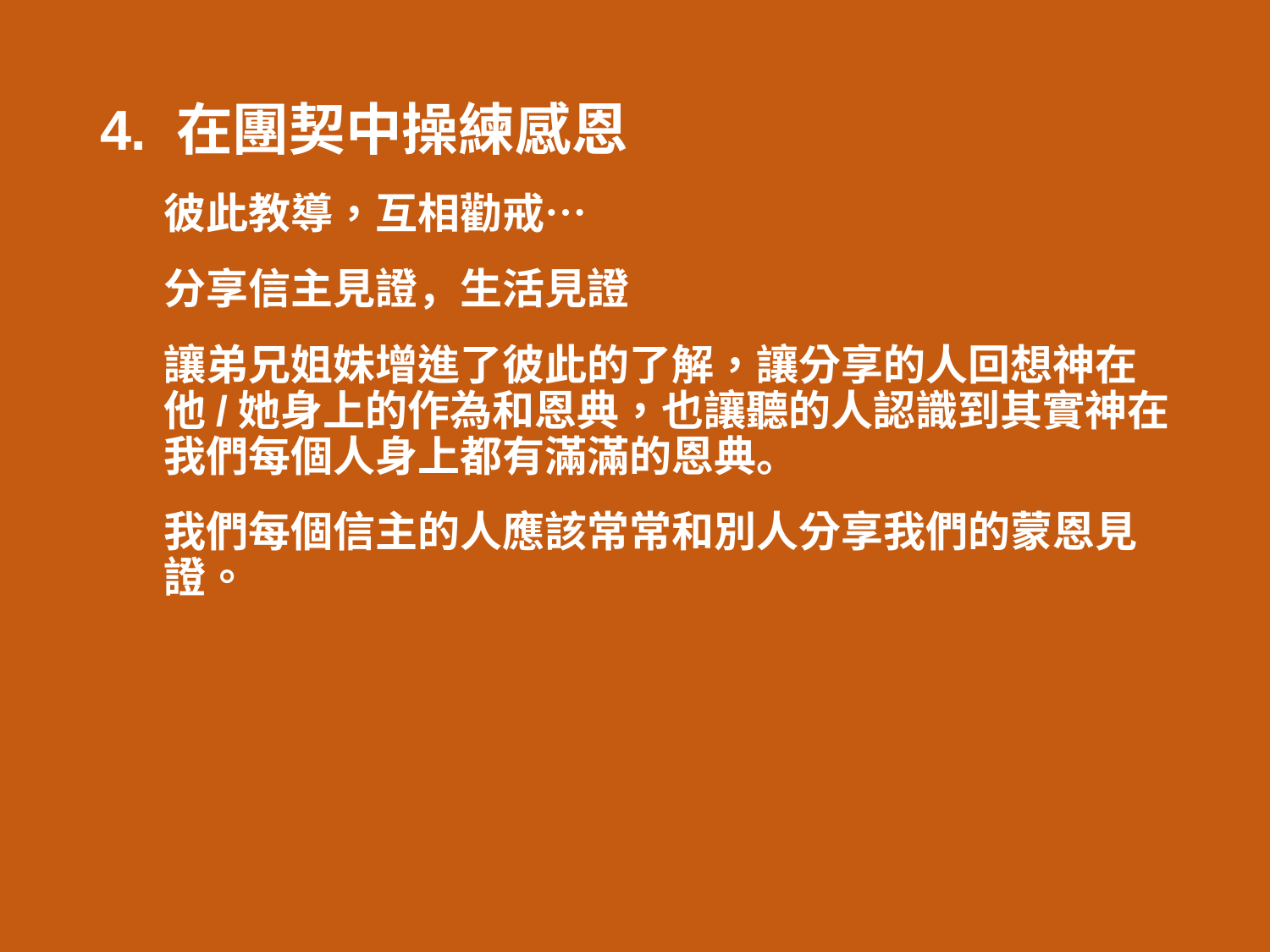

4. 在團契中操練感恩
彼此教導，互相勸戒…
分享信主見證，生活見證
讓弟兄姐妹增進了彼此的了解，讓分享的人回想神在他/她身上的作為和恩典，也讓聽的人認識到其實神在我們每個人身上都有滿滿的恩典。
我們每個信主的人應該常常和別人分享我們的蒙恩見證。